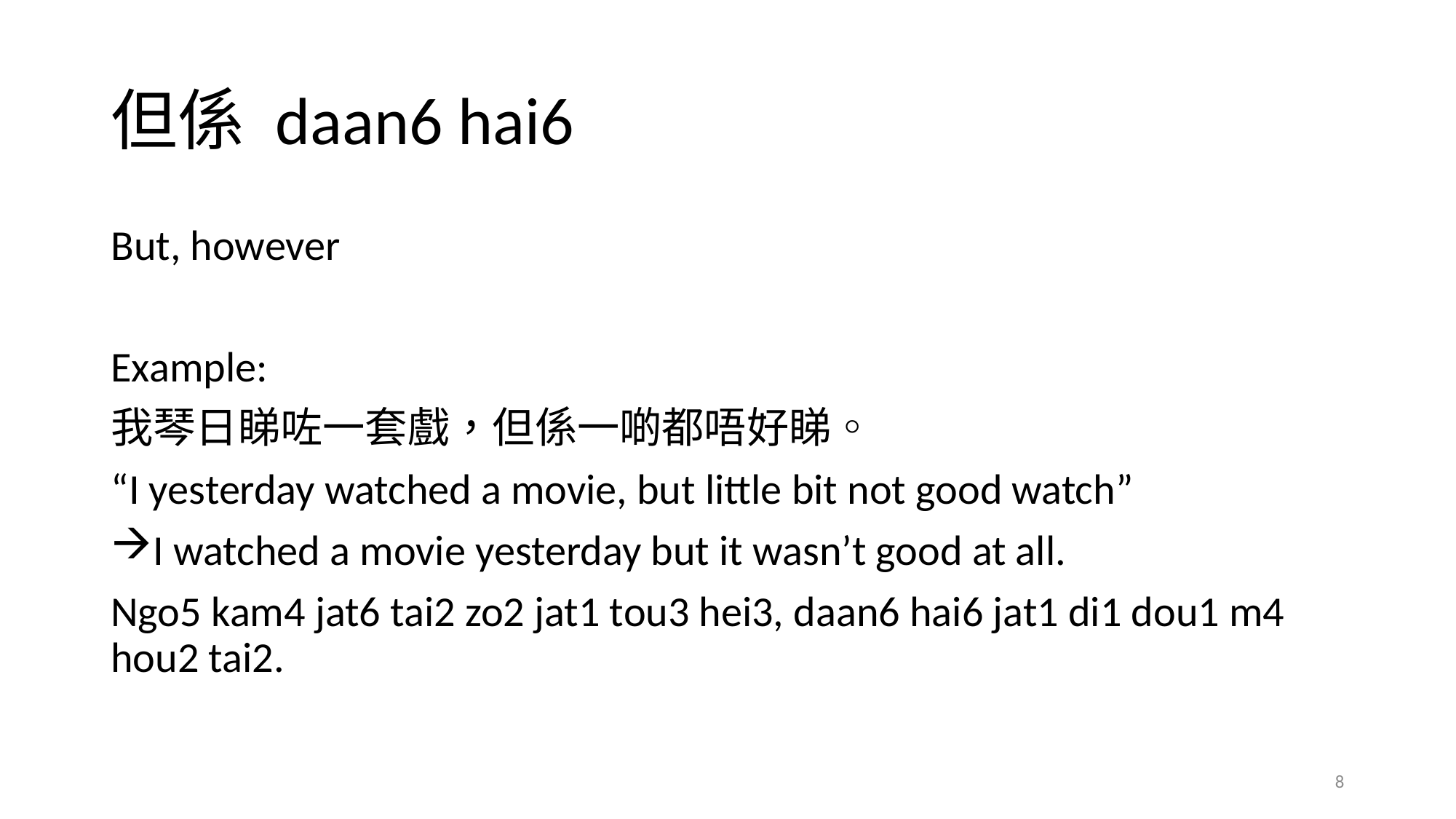

# 但係 daan6 hai6
But, however

Example:
我琴日睇咗一套戲，但係一啲都唔好睇◦
“I yesterday watched a movie, but little bit not good watch”
I watched a movie yesterday but it wasn’t good at all.
Ngo5 kam4 jat6 tai2 zo2 jat1 tou3 hei3, daan6 hai6 jat1 di1 dou1 m4 hou2 tai2.
8